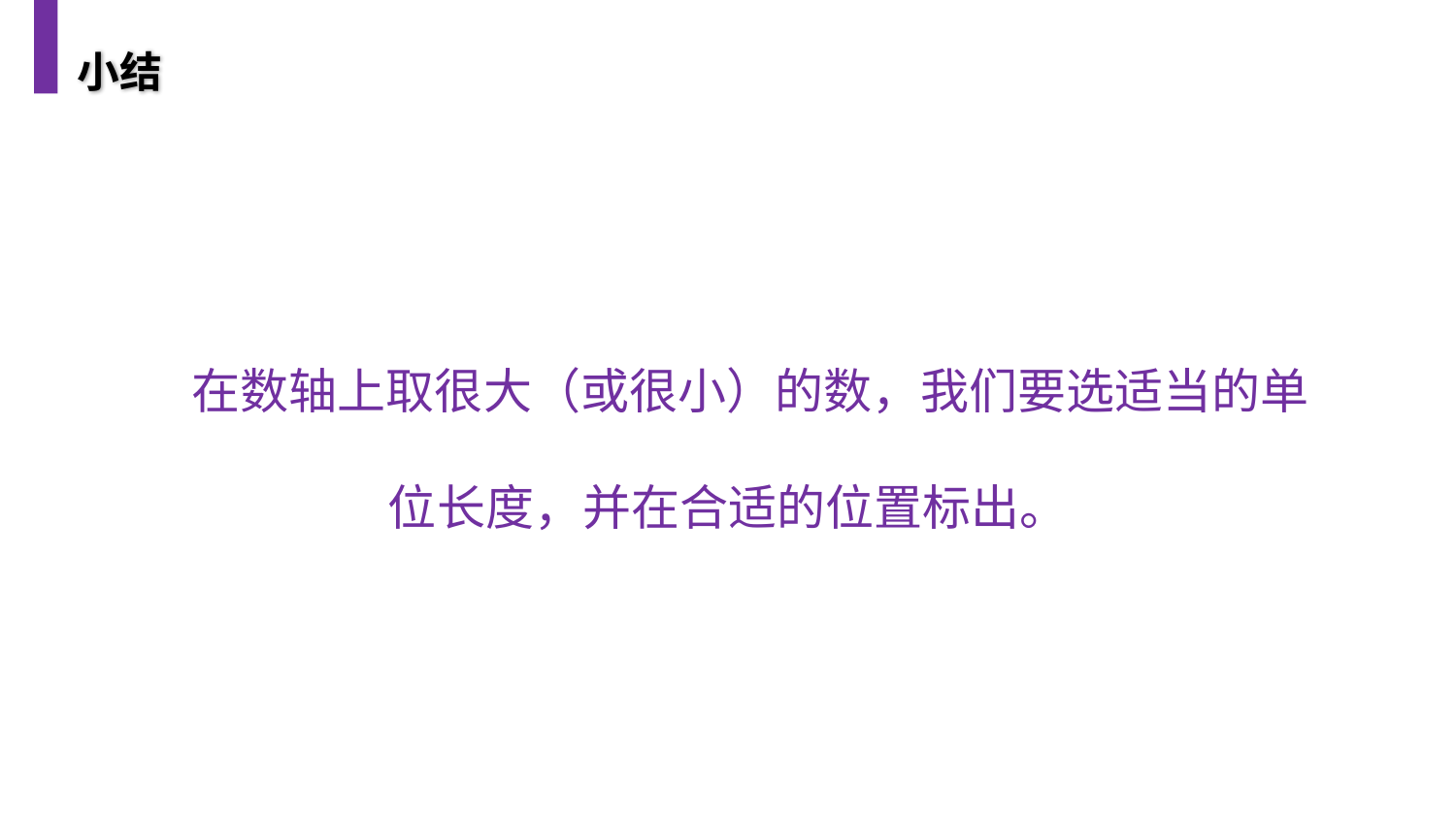

小结
   在数轴上取很大（或很小）的数，我们要选适当的单位长度，并在合适的位置标出。